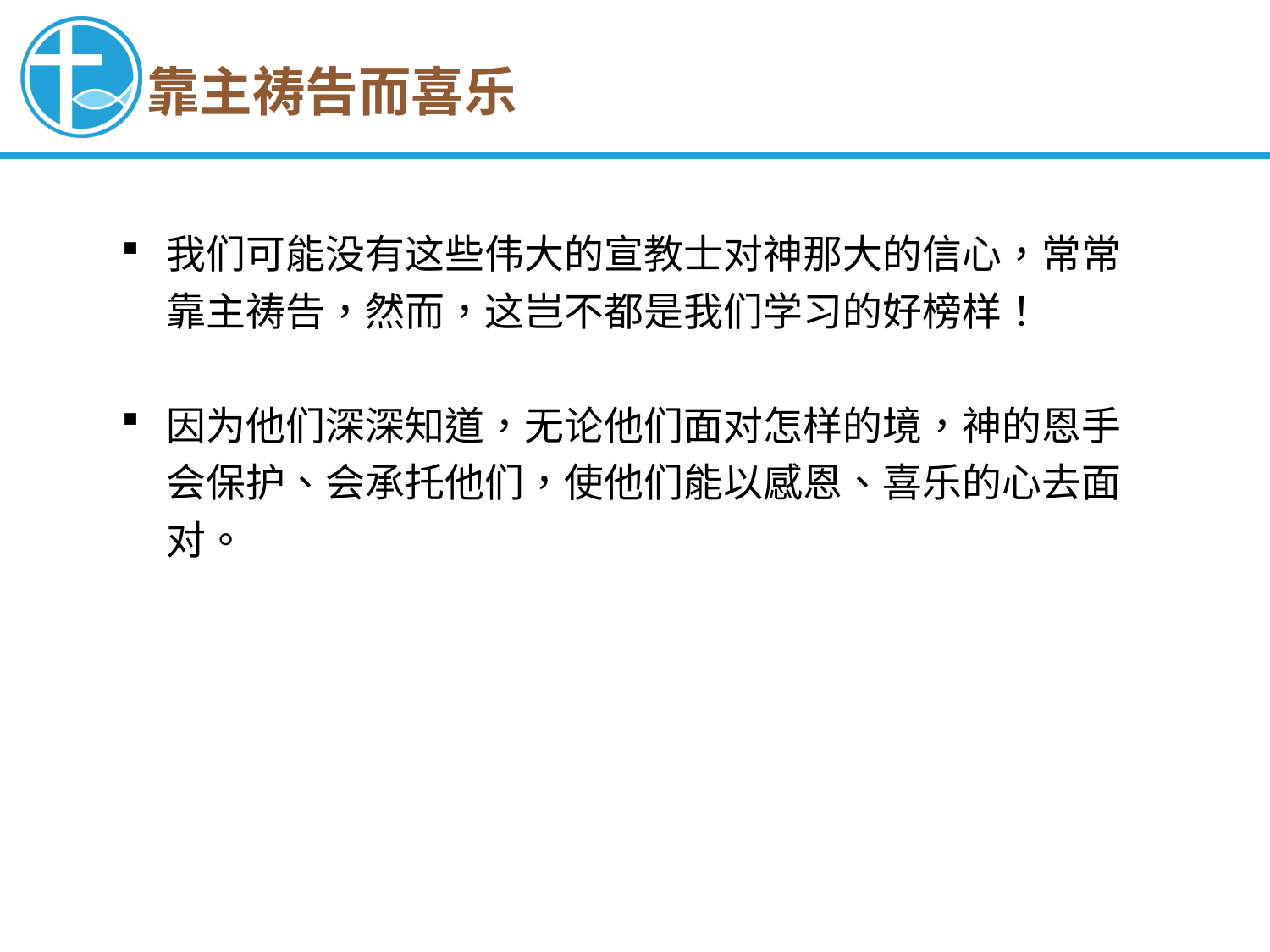

靠主祷告而喜乐
我们可能没有这些伟大的宣教士对神那大的信心，常常靠主祷告，然而，这岂不都是我们学习的好榜样！

因为他们深深知道，无论他们面对怎样的境，神的恩手会保护、会承托他们，使他们能以感恩、喜乐的心去面对。